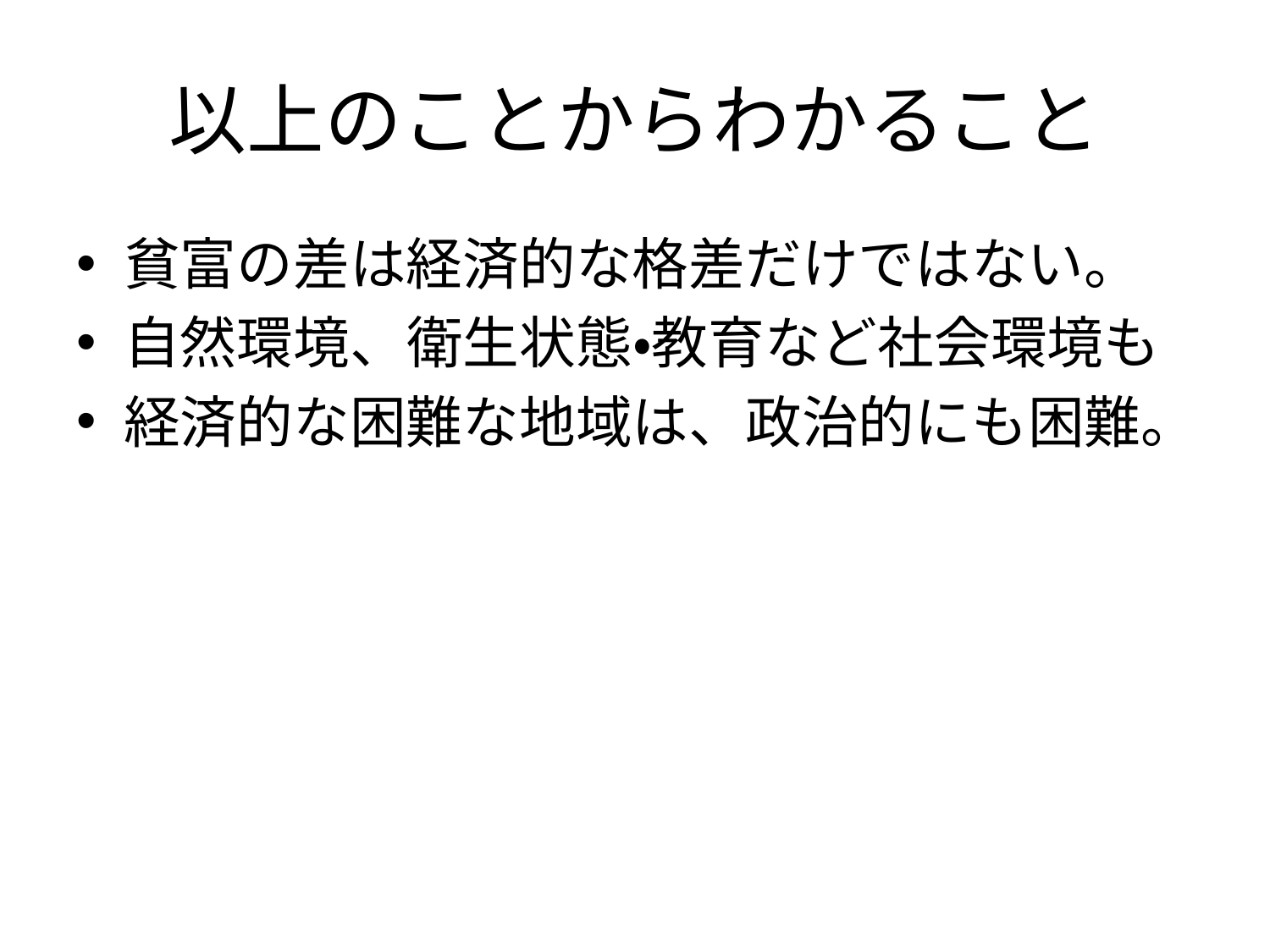

# 以上のことからわかること
貧富の差は経済的な格差だけではない。
自然環境、衛生状態・教育など社会環境も
経済的な困難な地域は、政治的にも困難。